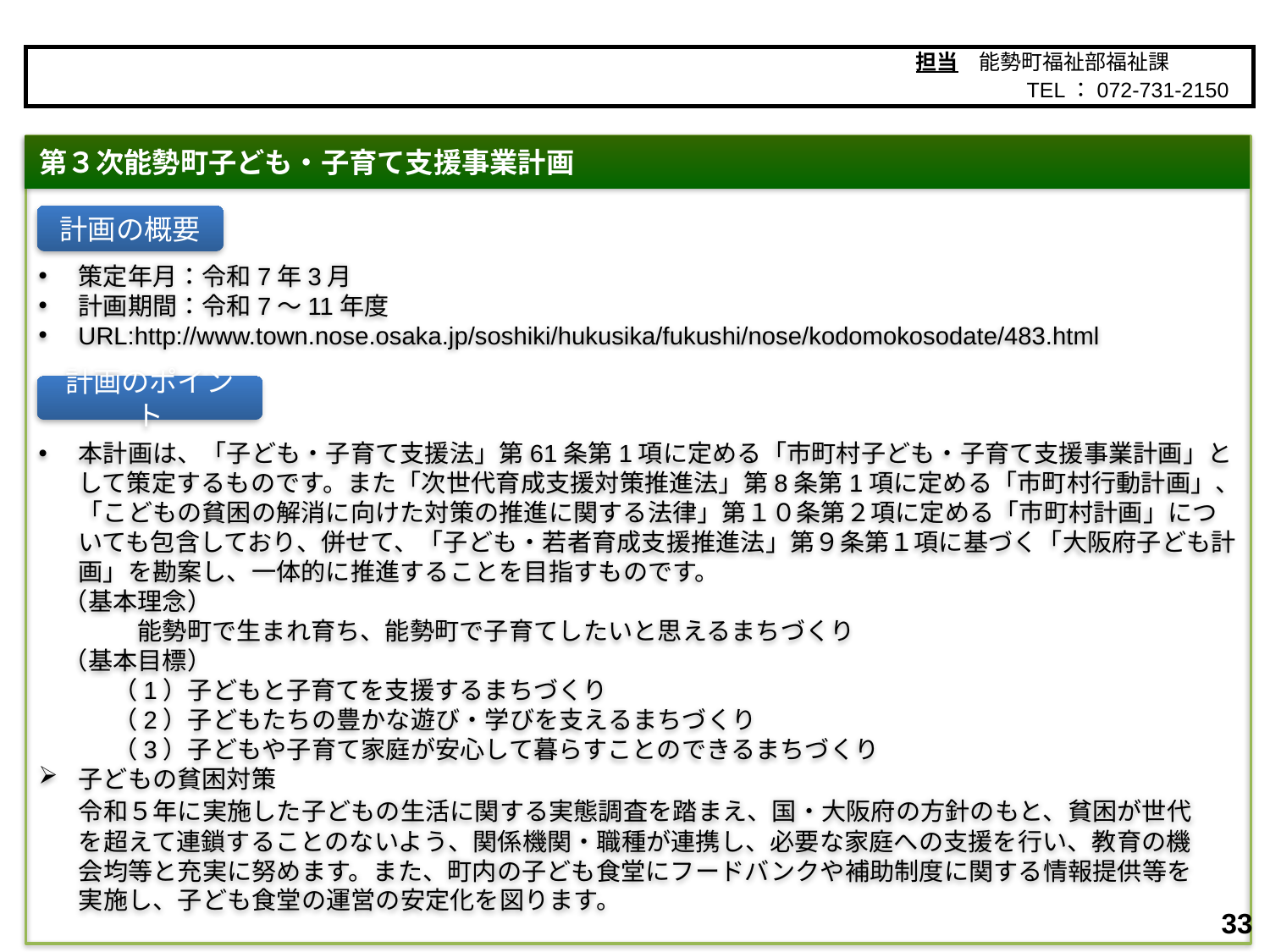

担当　能勢町福祉部福祉課
　　　　　TEL：072-731-2150

能勢町
第３次能勢町子ども・子育て支援事業計画

策定年月：令和7年3月
計画期間：令和7～11年度
URL:http://www.town.nose.osaka.jp/soshiki/hukusika/fukushi/nose/kodomokosodate/483.html

本計画は、「子ども・子育て支援法」第61条第1項に定める「市町村子ども・子育て支援事業計画」として策定するものです。また「次世代育成支援対策推進法」第8条第1項に定める「市町村行動計画」、「こどもの貧困の解消に向けた対策の推進に関する法律」第１０条第２項に定める「市町村計画」についても包含しており、併せて、「子ども・若者育成支援推進法」第９条第１項に基づく「大阪府子ども計画」を勘案し、一体的に推進することを目指すものです。
　（基本理念）
　　　　能勢町で生まれ育ち、能勢町で子育てしたいと思えるまちづくり
　（基本目標）
　　　（1）子どもと子育てを支援するまちづくり
　　　（2）子どもたちの豊かな遊び・学びを支えるまちづくり
　　　（3）子どもや子育て家庭が安心して暮らすことのできるまちづくり
子どもの貧困対策

計画の概要
計画のポイント
令和５年に実施した子どもの生活に関する実態調査を踏まえ、国・大阪府の方針のもと、貧困が世代を超えて連鎖することのないよう、関係機関・職種が連携し、必要な家庭への支援を行い、教育の機会均等と充実に努めます。また、町内の子ども食堂にフードバンクや補助制度に関する情報提供等を実施し、子ども食堂の運営の安定化を図ります。

33